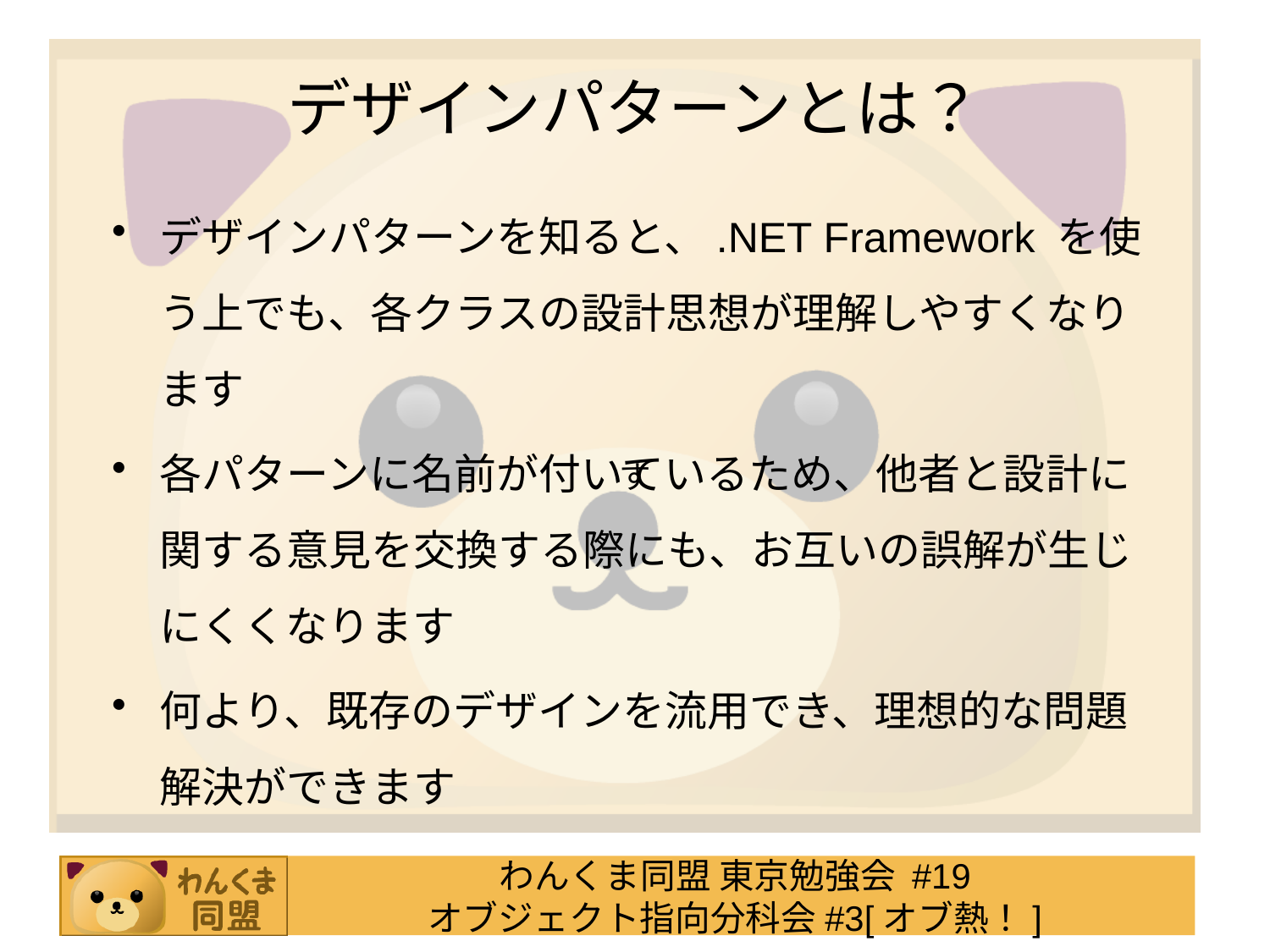

# デザインパターンとは？
デザインパターンを知ると、.NET Framework を使う上でも、各クラスの設計思想が理解しやすくなります
各パターンに名前が付いているため、他者と設計に関する意見を交換する際にも、お互いの誤解が生じにくくなります
何より、既存のデザインを流用でき、理想的な問題解決ができます
す